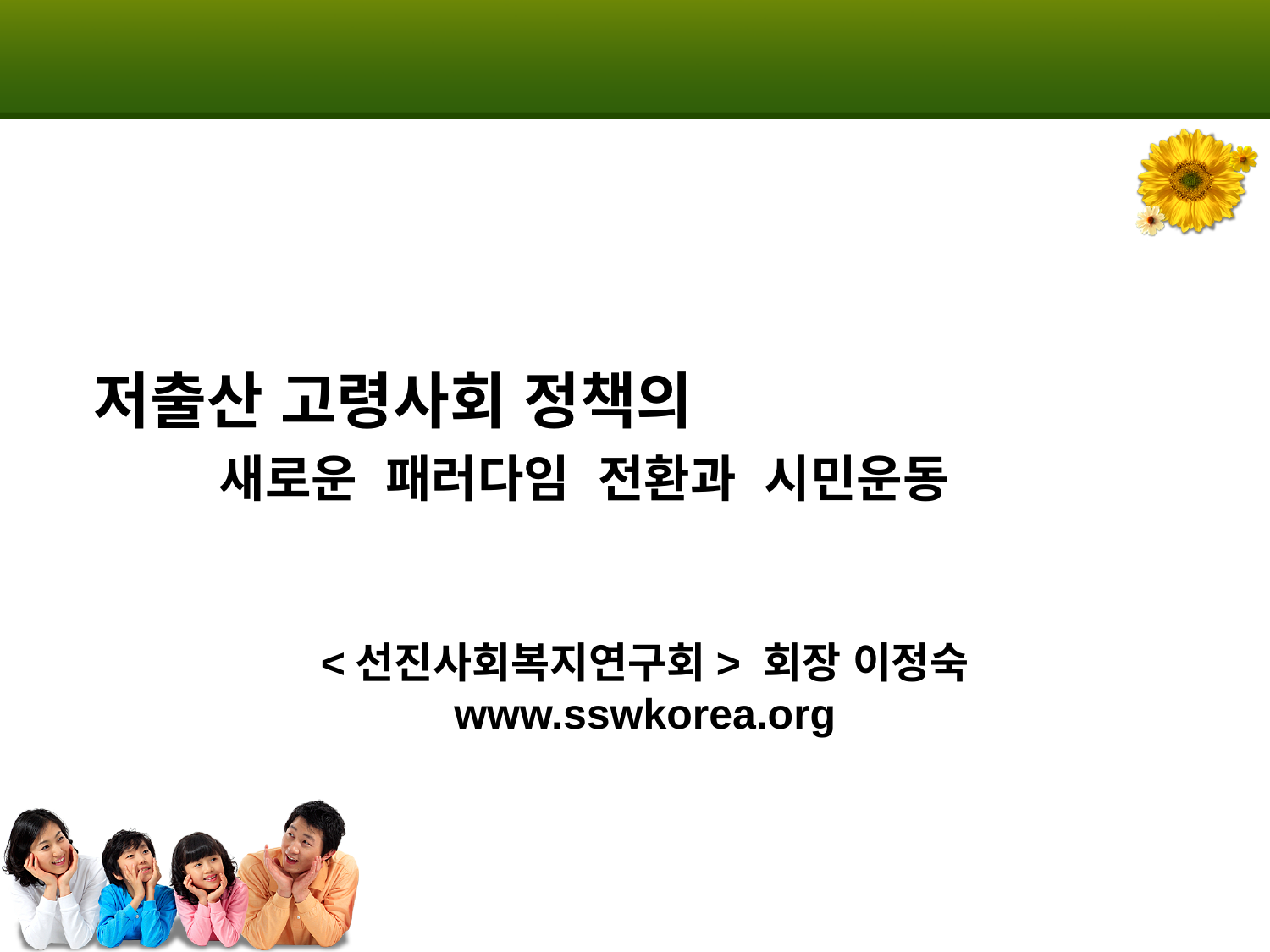

# 저출산 고령사회 정책의 새로운  패러다임  전환과  시민운동

<선진사회복지연구회> 회장 이정숙
www.sswkorea.org